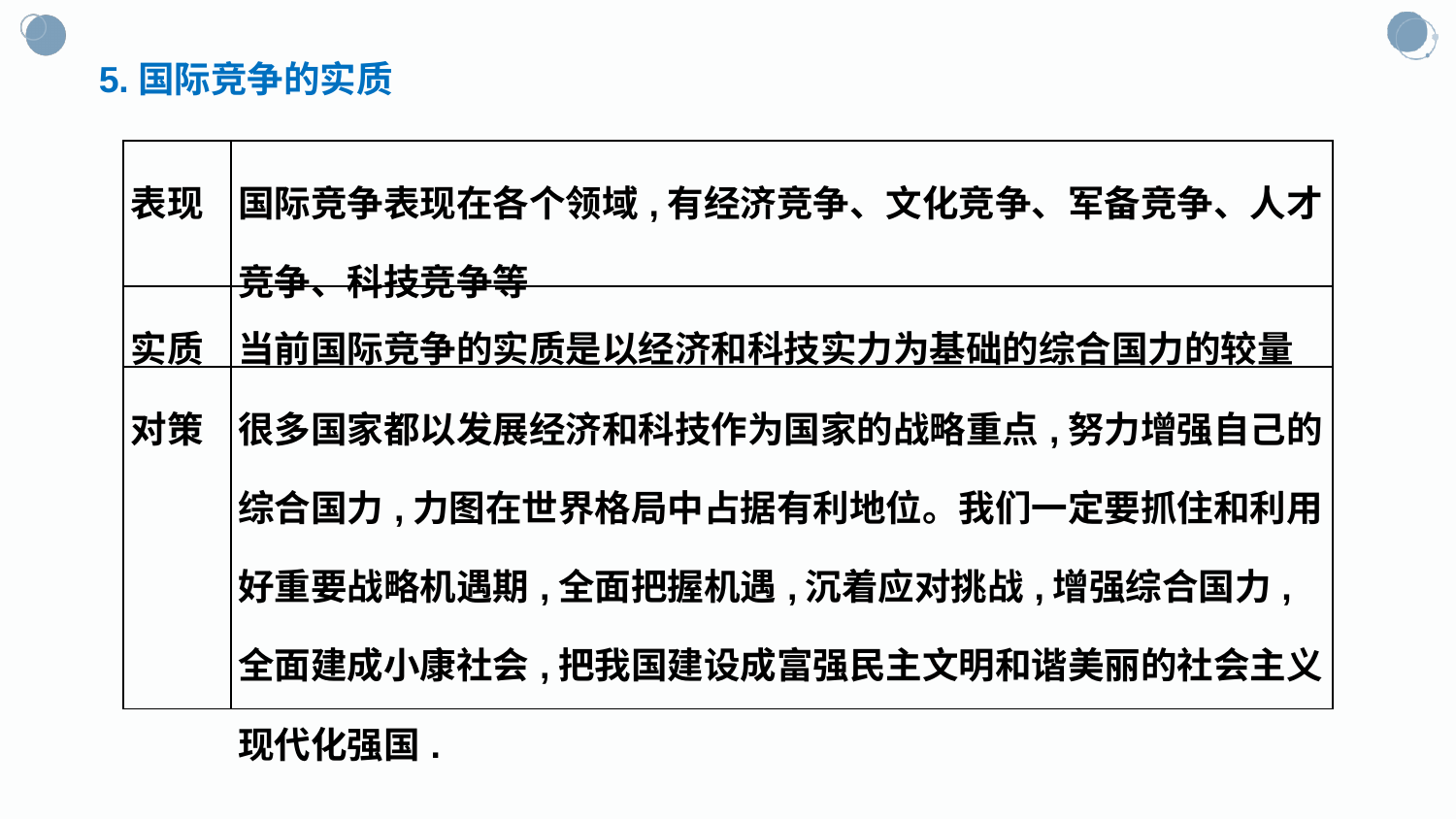

5.国际竞争的实质
| 表现 | 国际竞争表现在各个领域,有经济竞争、文化竞争、军备竞争、人才竞争、科技竞争等 |
| --- | --- |
| 实质 | 当前国际竞争的实质是以经济和科技实力为基础的综合国力的较量 |
| 对策 | 很多国家都以发展经济和科技作为国家的战略重点,努力增强自己的综合国力,力图在世界格局中占据有利地位。我们一定要抓住和利用好重要战略机遇期,全面把握机遇,沉着应对挑战,增强综合国力,全面建成小康社会,把我国建设成富强民主文明和谐美丽的社会主义现代化强国. |